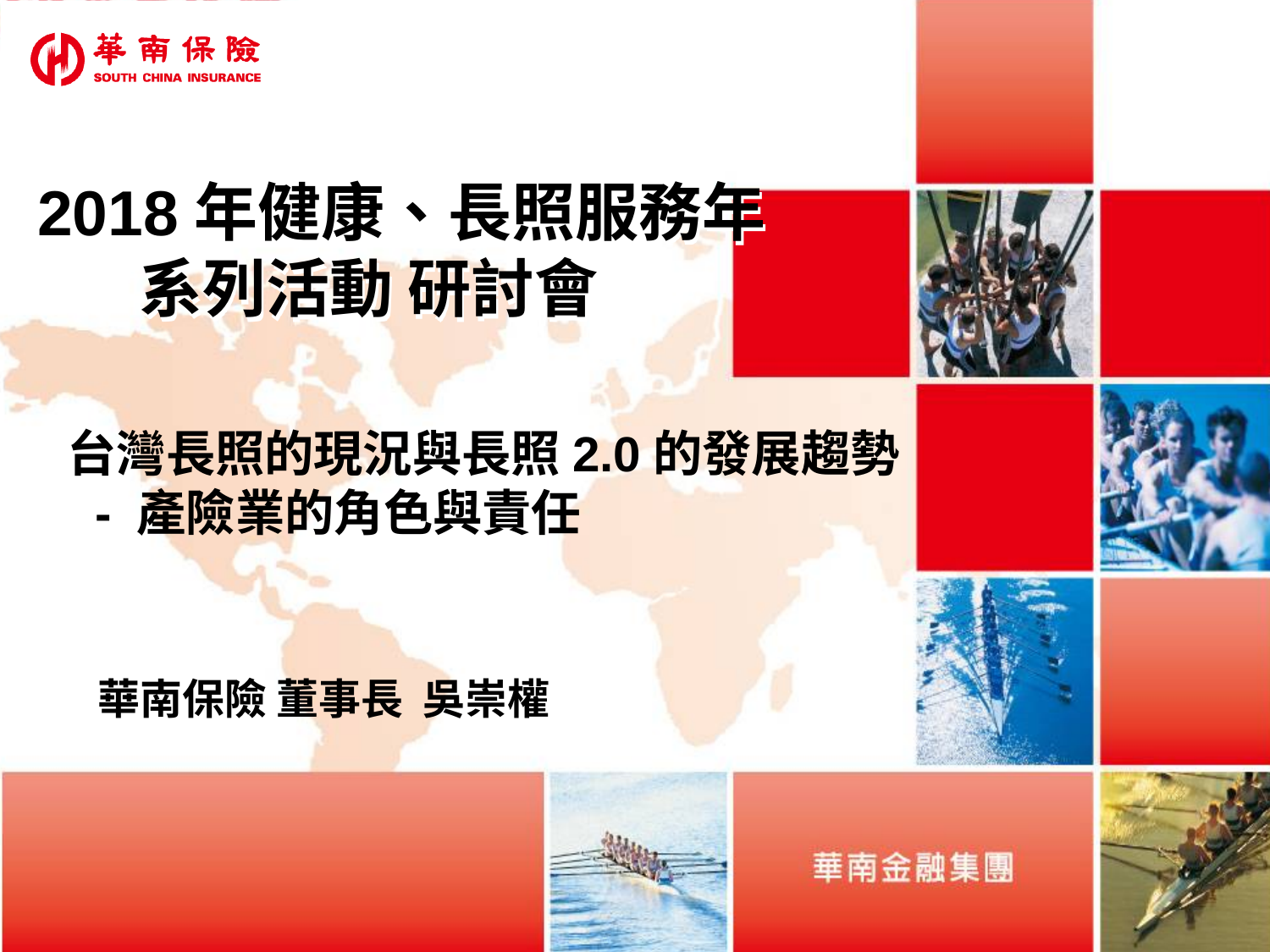

2018年健康、長照服務年
      系列活動 研討會
台灣長照的現況與長照2.0的發展趨勢
  - 產險業的角色與責任
華南保險 董事長  吳崇權